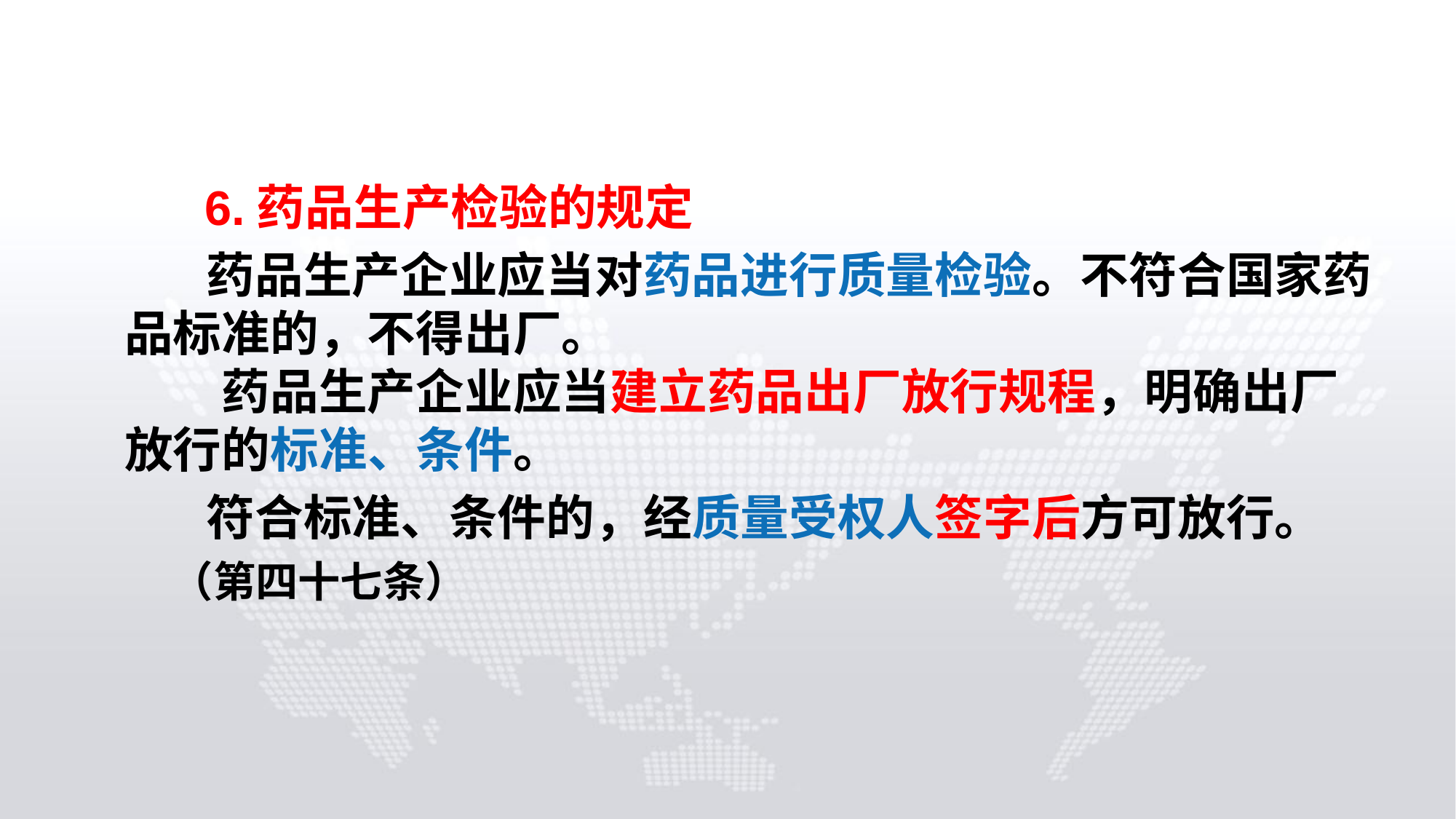

6.药品生产检验的规定
          药品生产企业应当对药品进行质量检验。不符合国家药品标准的，不得出厂。
　　药品生产企业应当建立药品出厂放行规程，明确出厂放行的标准、条件。
          符合标准、条件的，经质量受权人签字后方可放行。
        （第四十七条）